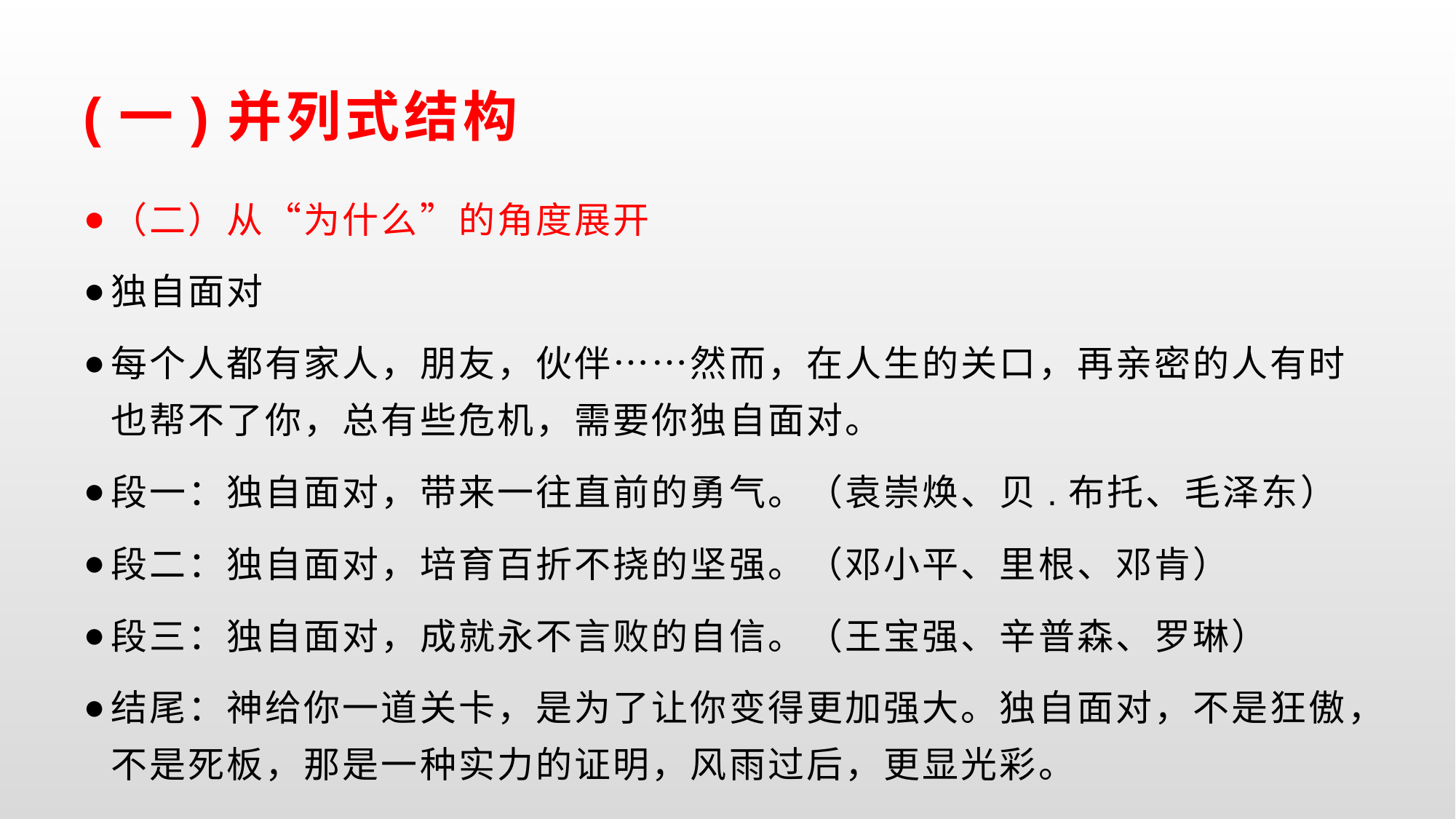

# (一)并列式结构
（二）从“为什么”的角度展开
独自面对
每个人都有家人，朋友，伙伴……然而，在人生的关口，再亲密的人有时也帮不了你，总有些危机，需要你独自面对。
段一：独自面对，带来一往直前的勇气。（袁崇焕、贝.布托、毛泽东）
段二：独自面对，培育百折不挠的坚强。（邓小平、里根、邓肯）
段三：独自面对，成就永不言败的自信。（王宝强、辛普森、罗琳）
结尾：神给你一道关卡，是为了让你变得更加强大。独自面对，不是狂傲，不是死板，那是一种实力的证明，风雨过后，更显光彩。